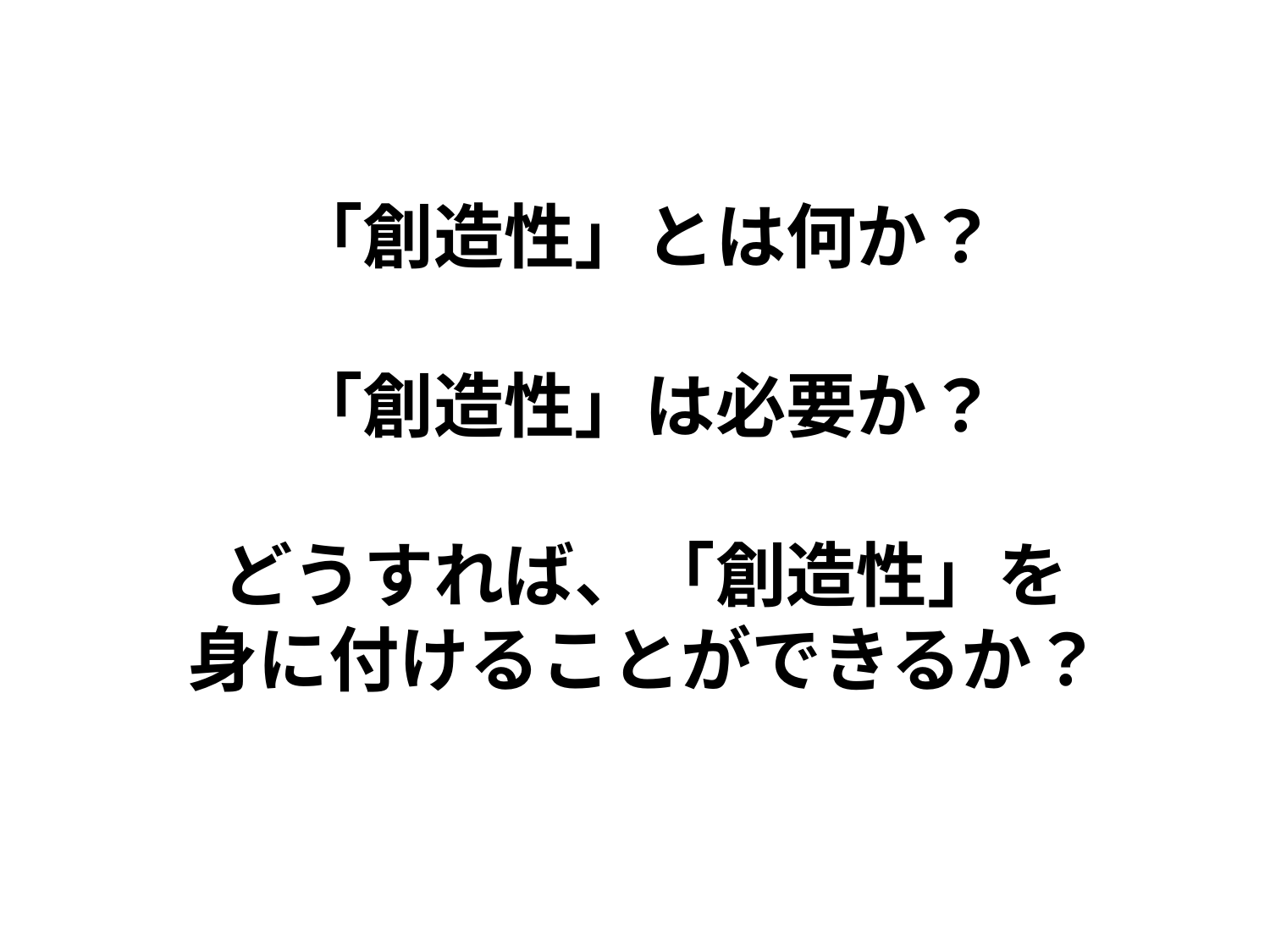

# 「創造性」とは何か？ 「創造性」は必要か？ どうすれば、「創造性」を 身に付けることができるか？